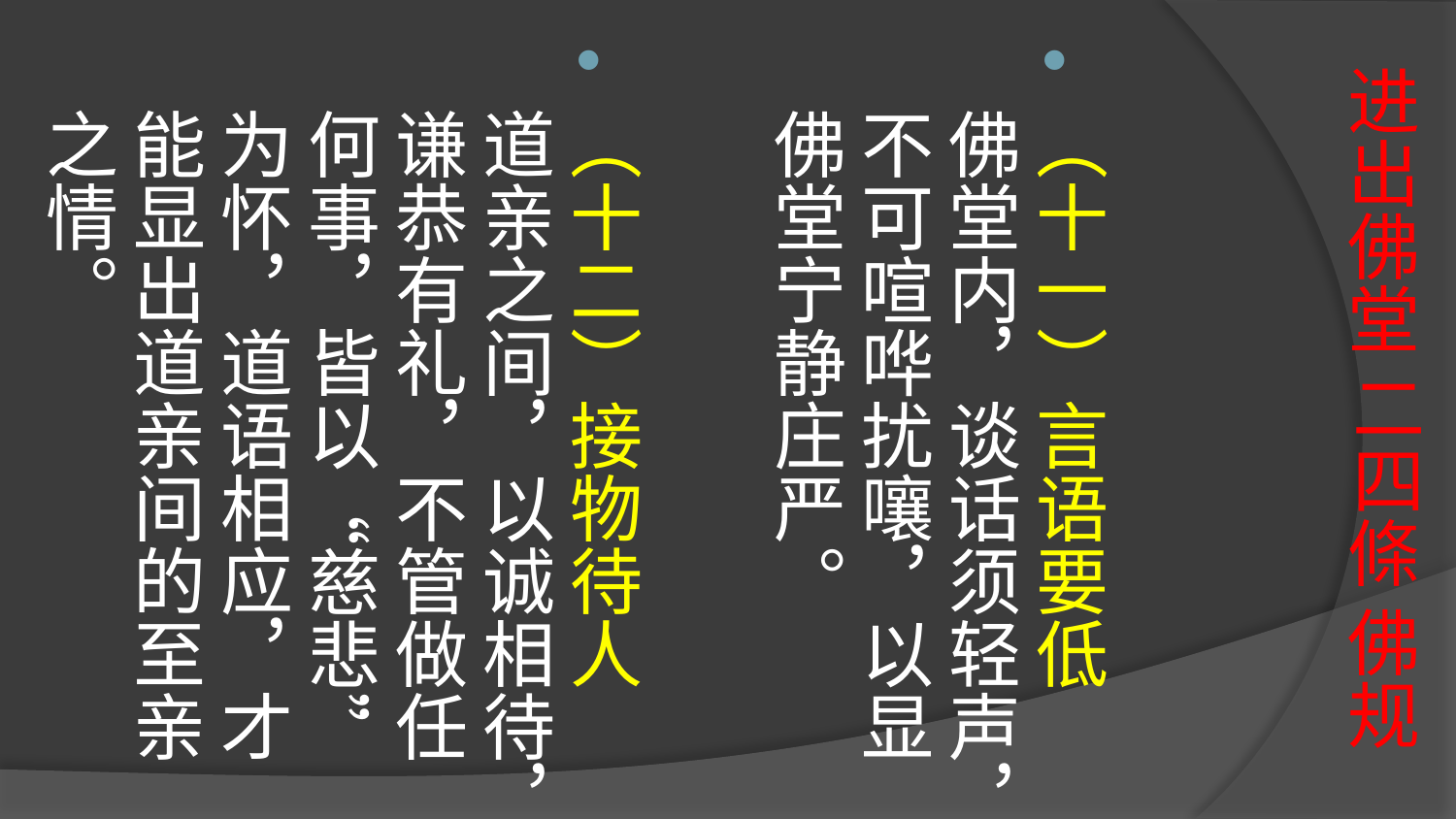

# 进出佛堂 二四條 佛规
（十一）言语要低    佛堂内，谈话须轻声，不可喧哗扰嚷，以显佛堂宁静庄严。

（十二）接物待人
道亲之间，以诚相待，谦恭有礼，不管做任何事，皆以“慈悲”为怀，道语相应，才能显出道亲间的至亲之情。